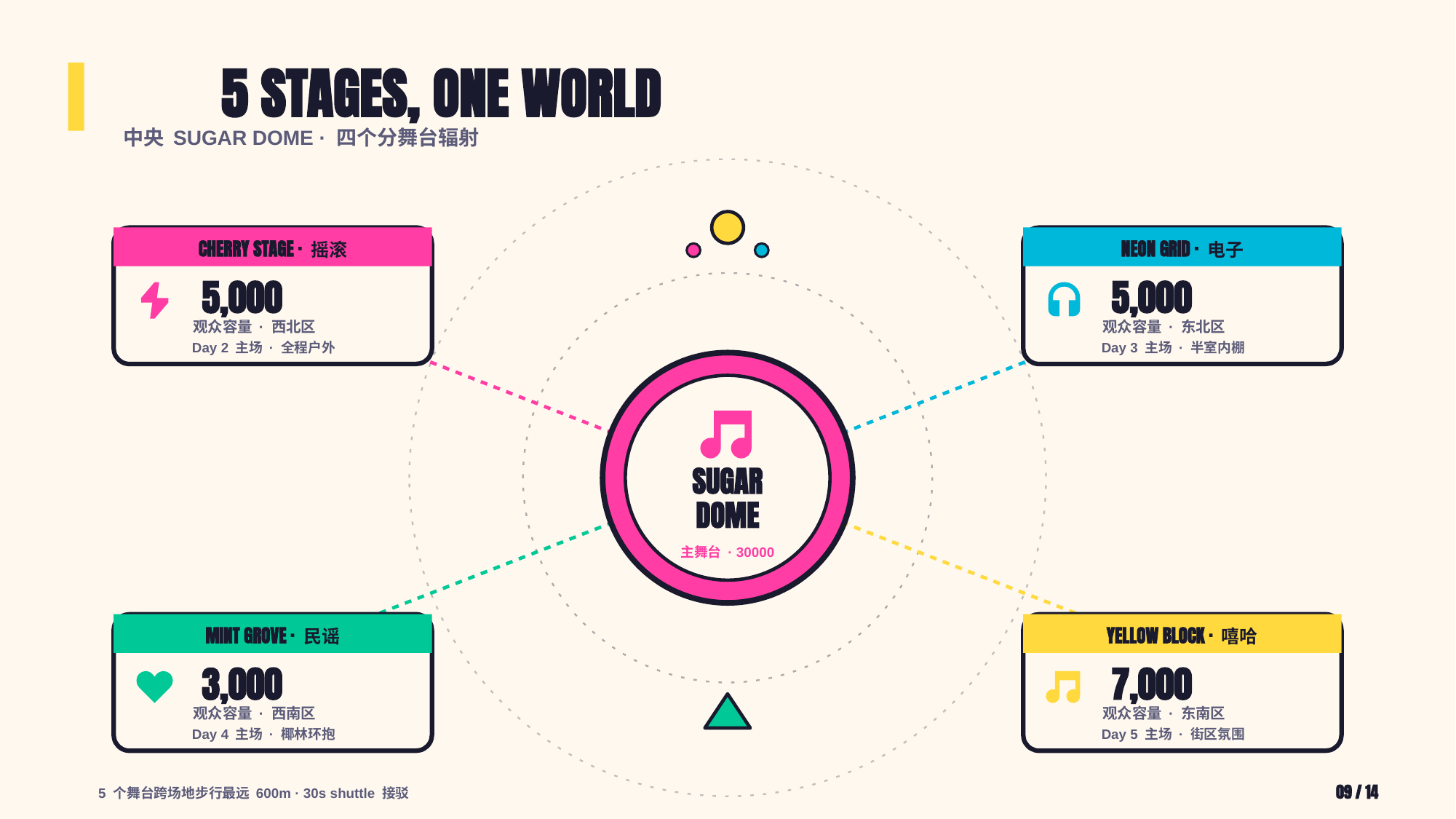

5 STAGES, ONE WORLD

中央 SUGAR DOME · 四个分舞台辐射

CHERRY STAGE · 摇滚
5,000

观众容量 · 西北区
Day 2 主场 · 全程户外

NEON GRID · 电子
5,000

观众容量 · 东北区
Day 3 主场 · 半室内棚

SUGAR
DOME
主舞台 · 30000

MINT GROVE · 民谣
3,000

观众容量 · 西南区
Day 4 主场 · 椰林环抱

YELLOW BLOCK · 嘻哈
7,000

观众容量 · 东南区
Day 5 主场 · 街区氛围
09 / 14
5 个舞台跨场地步行最远 600m · 30s shuttle 接驳